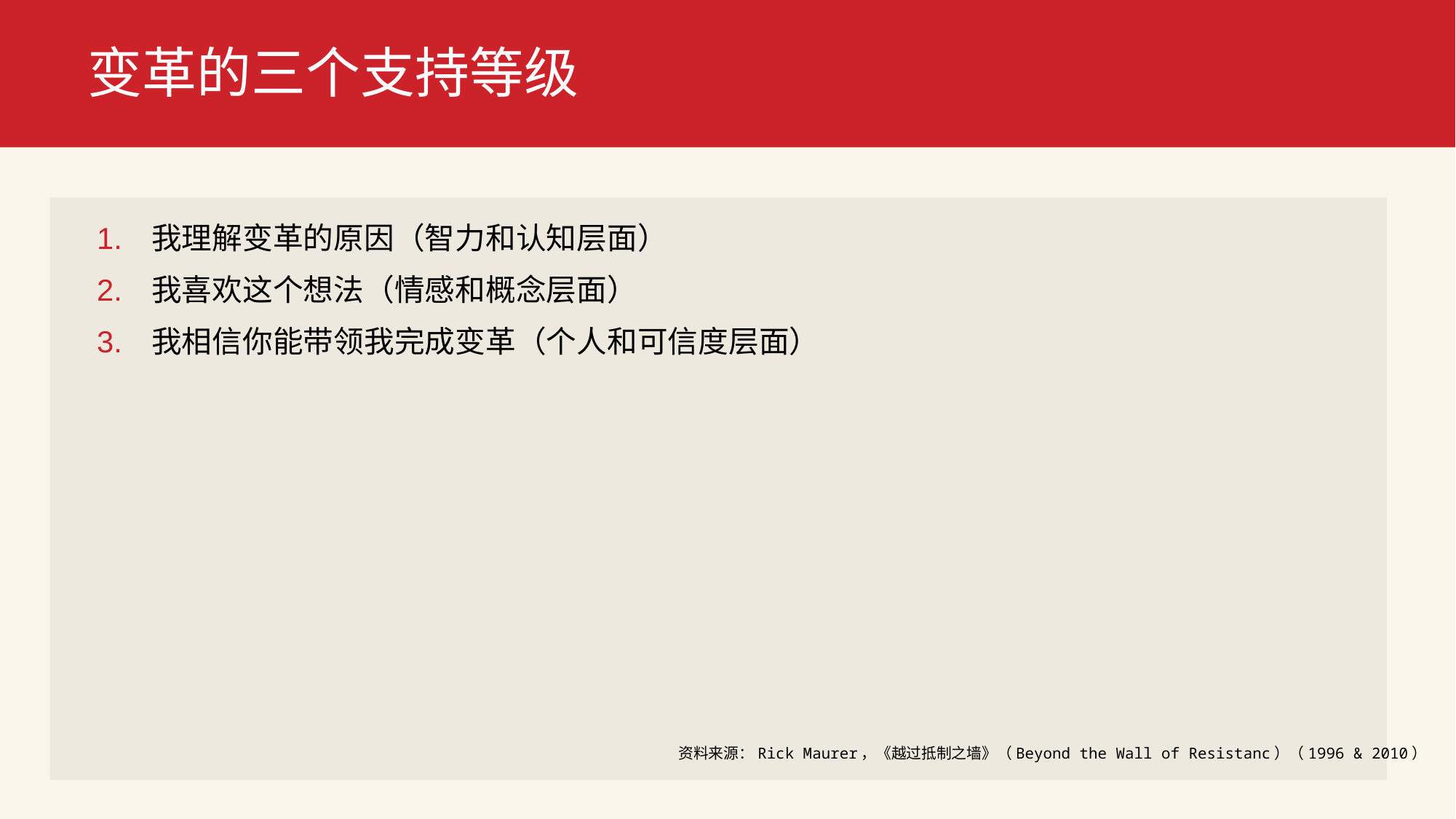

# 变革的三个支持等级

我理解变革的原因（智力和认知层面）
我喜欢这个想法（情感和概念层面）
我相信你能带领我完成变革（个人和可信度层面）

资料来源：Rick Maurer，《越过抵制之墙》（Beyond the Wall of Resistanc）（1996 & 2010）